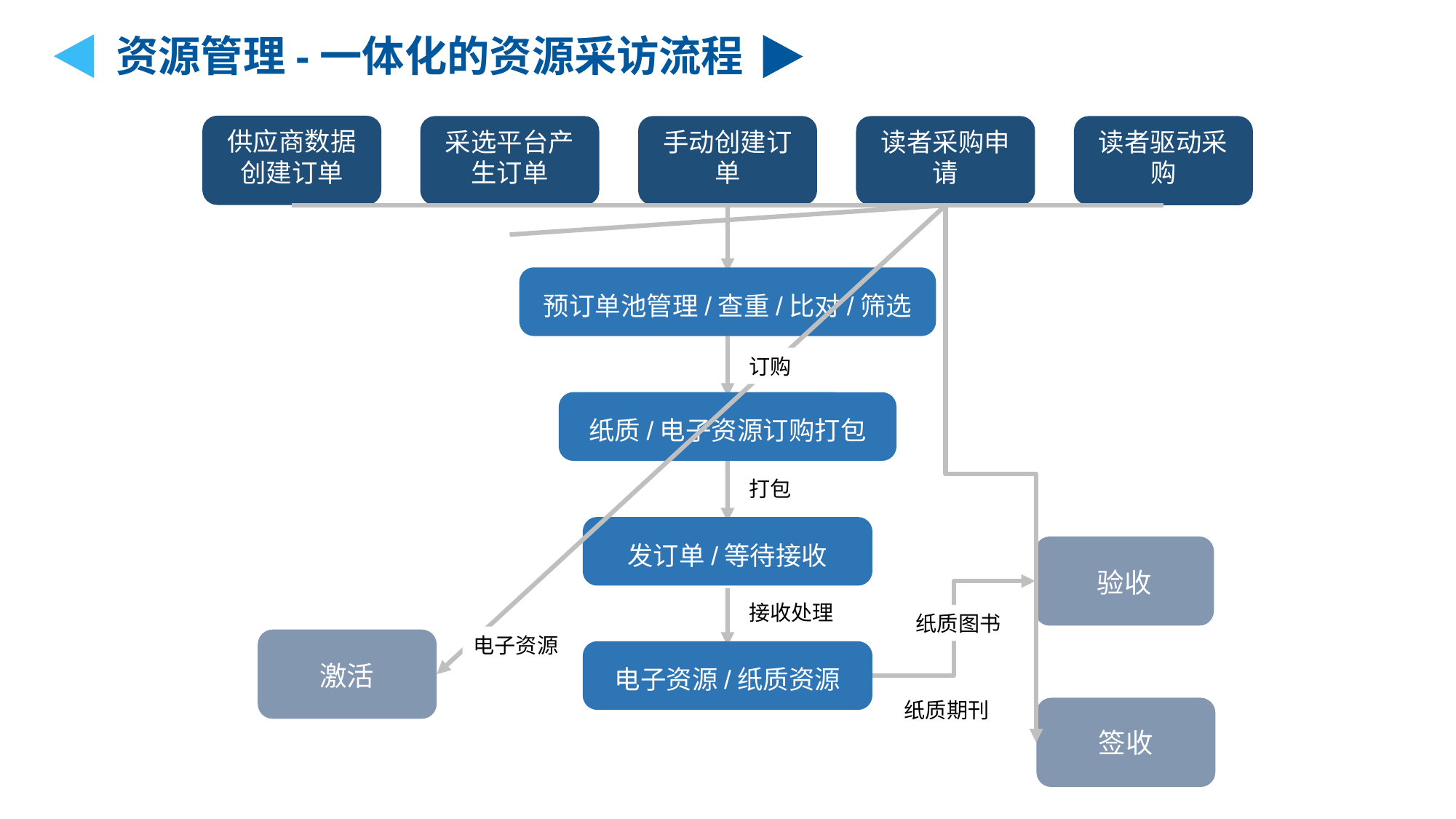

资源管理-一体化的资源采访流程
供应商数据创建订单
采选平台产生订单
手动创建订单
读者采购申请
读者驱动采购
预订单池管理/查重/比对/筛选
订购
纸质/电子资源订购打包
打包
发订单/等待接收

验收
接收处理
纸质图书
电子资源

电子资源/纸质资源
激活
纸质期刊

签收